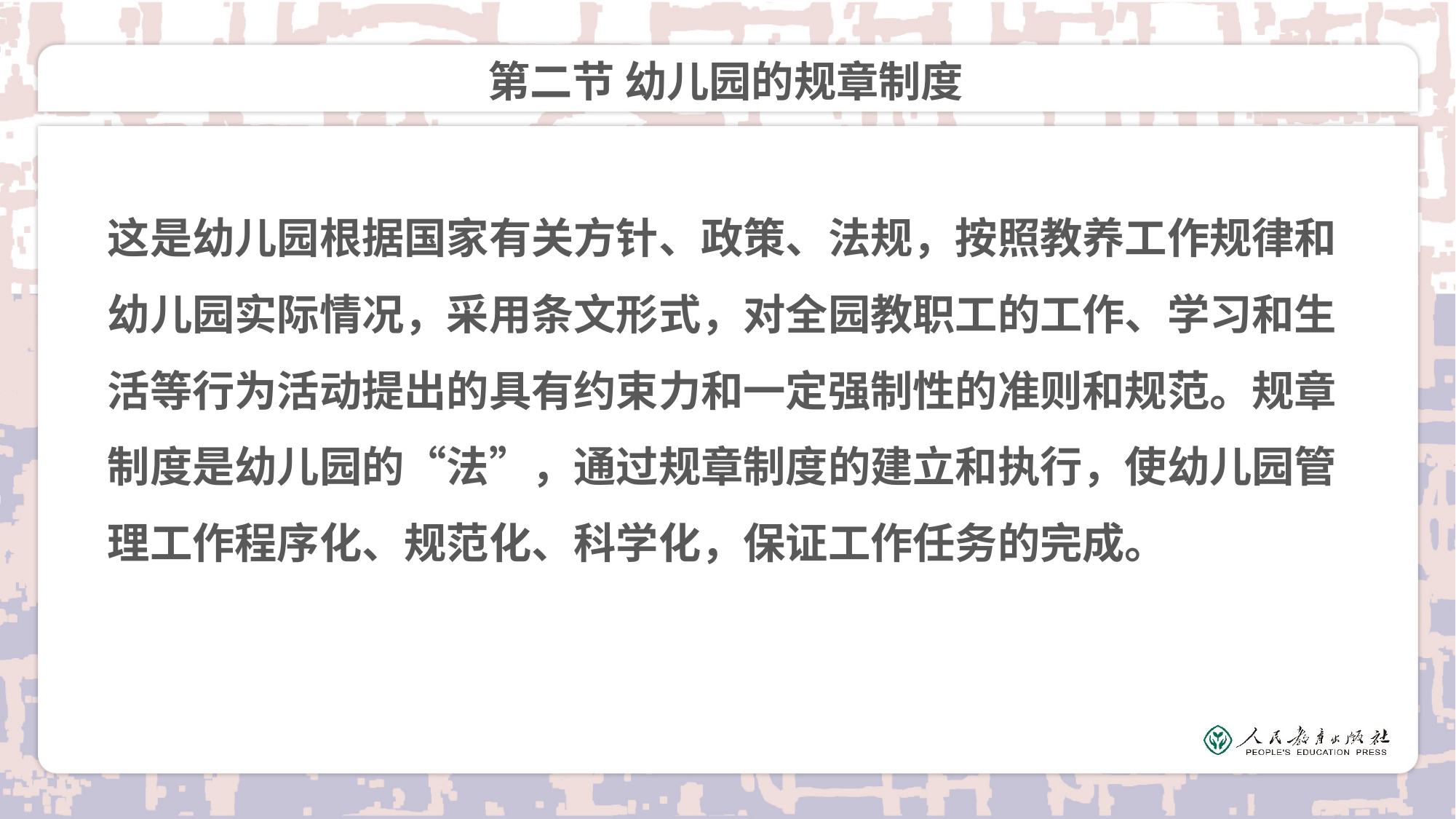

# 第二节 幼儿园的规章制度
这是幼儿园根据国家有关方针、政策、法规，按照教养工作规律和幼儿园实际情况，采用条文形式，对全园教职工的工作、学习和生活等行为活动提出的具有约束力和一定强制性的准则和规范。规章制度是幼儿园的“法”，通过规章制度的建立和执行，使幼儿园管理工作程序化、规范化、科学化，保证工作任务的完成。